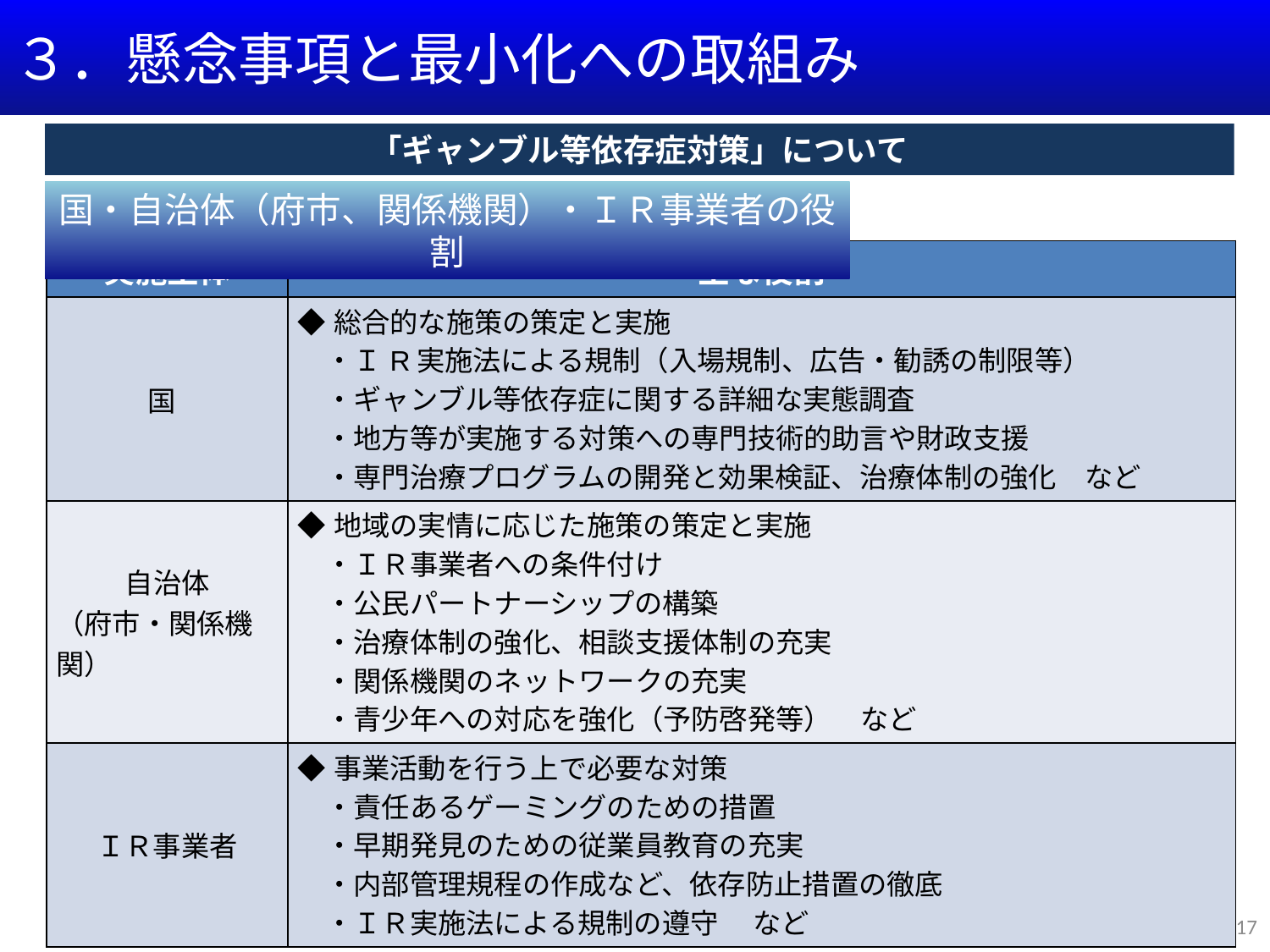

３．懸念事項と最小化への取組み
「ギャンブル等依存症対策」について
国・自治体（府市、関係機関）・ＩＲ事業者の役割
| 実施主体 | 主な役割 |
| --- | --- |
| 国 | ◆総合的な施策の策定と実施 　・ＩR実施法による規制（入場規制、広告・勧誘の制限等） 　・ギャンブル等依存症に関する詳細な実態調査 　・地方等が実施する対策への専門技術的助言や財政支援 　・専門治療プログラムの開発と効果検証、治療体制の強化　など |
| 自治体 （府市・関係機関） | ◆地域の実情に応じた施策の策定と実施 　・ＩＲ事業者への条件付け 　・公民パートナーシップの構築 　・治療体制の強化、相談支援体制の充実 　・関係機関のネットワークの充実 　・青少年への対応を強化（予防啓発等）　など |
| ＩＲ事業者 | ◆事業活動を行う上で必要な対策 　・責任あるゲーミングのための措置 　・早期発見のための従業員教育の充実 　・内部管理規程の作成など、依存防止措置の徹底 　・ＩＲ実施法による規制の遵守　 など |
17